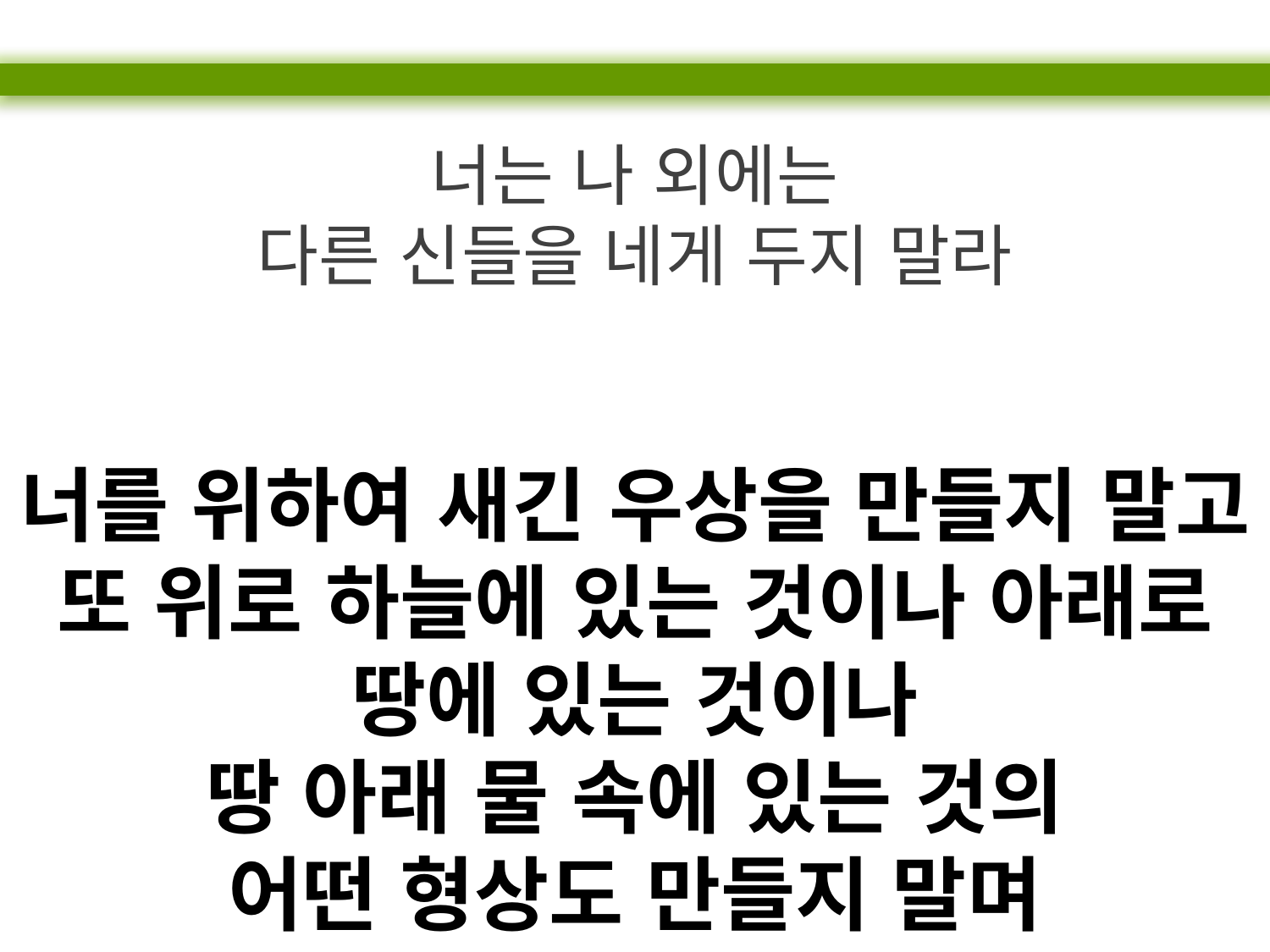

너는 나 외에는
다른 신들을 네게 두지 말라
너를 위하여 새긴 우상을 만들지 말고 또 위로 하늘에 있는 것이나 아래로 땅에 있는 것이나
땅 아래 물 속에 있는 것의
어떤 형상도 만들지 말며